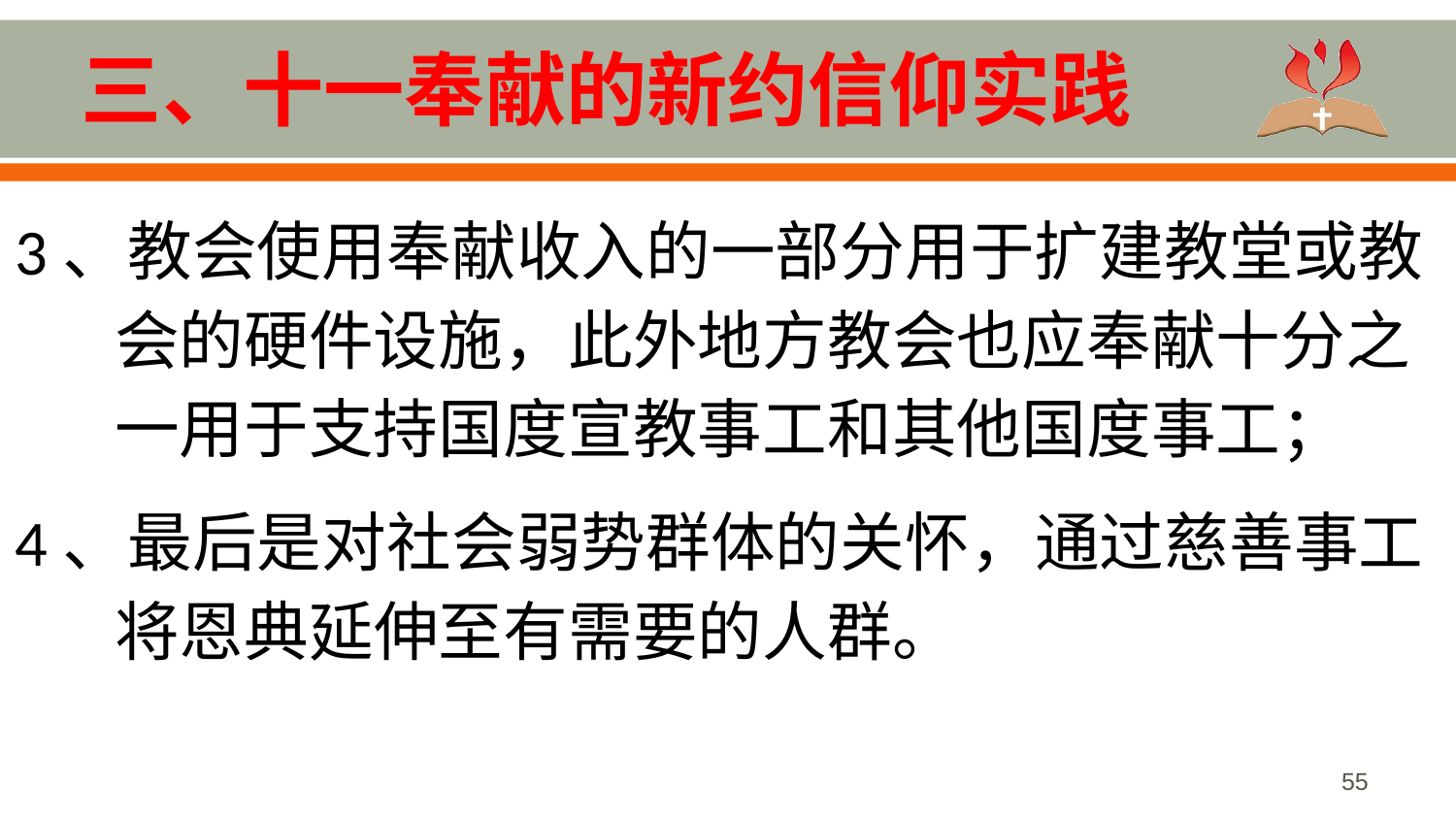

# 三、十一奉献的新约信仰实践
3、教会使用奉献收入的一部分用于扩建教堂或教会的硬件设施，此外地方教会也应奉献十分之一用于支持国度宣教事工和其他国度事工；
4、最后是对社会弱势群体的关怀，通过慈善事工将恩典延伸至有需要的人群。

55